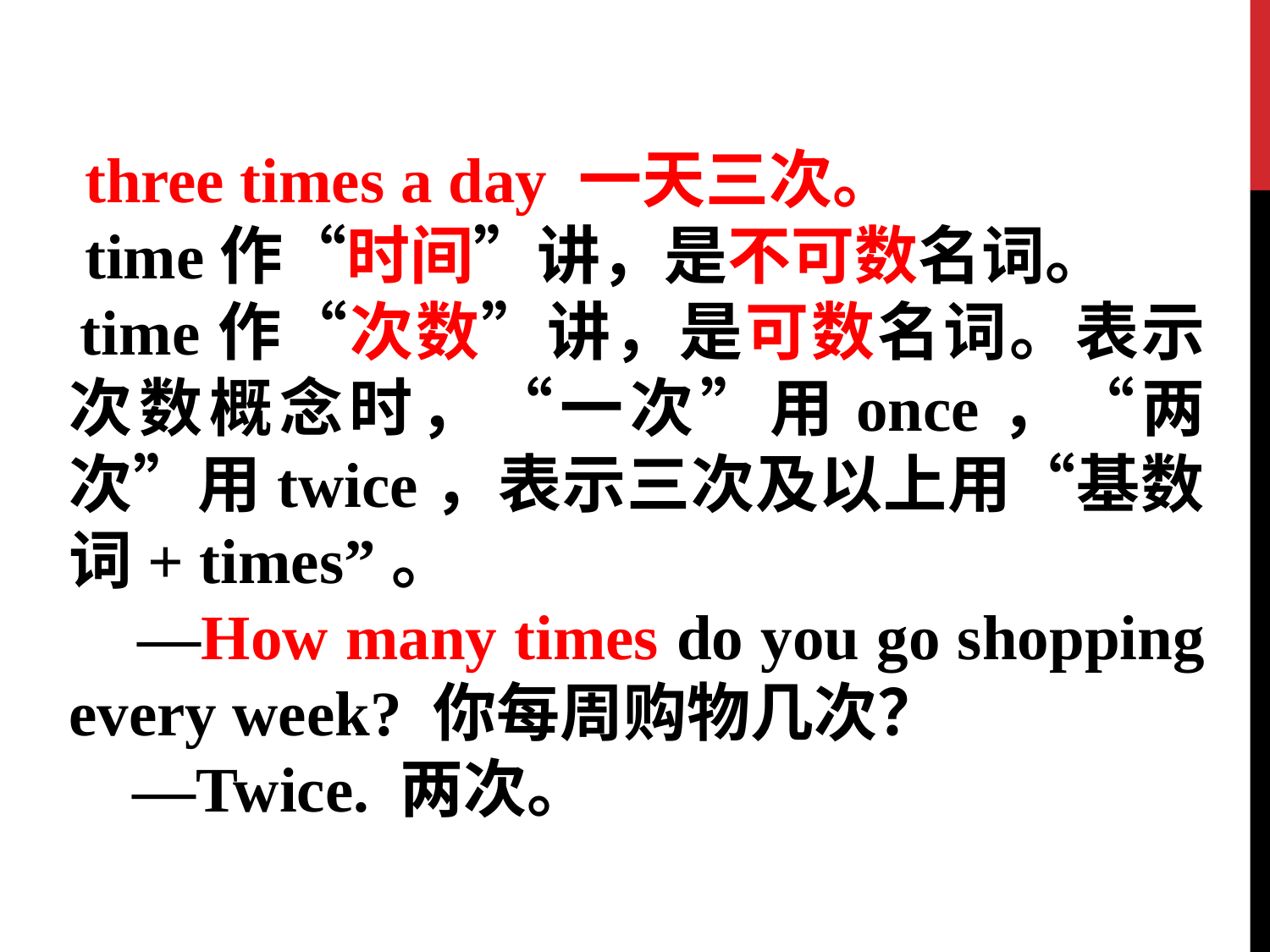

three times a day 一天三次。
 time作“时间”讲，是不可数名词。
 time作“次数”讲，是可数名词。表示次数概念时，“一次”用once，“两次”用twice，表示三次及以上用“基数词+ times”。
    —How many times do you go shopping every week? 你每周购物几次？
    —Twice. 两次。